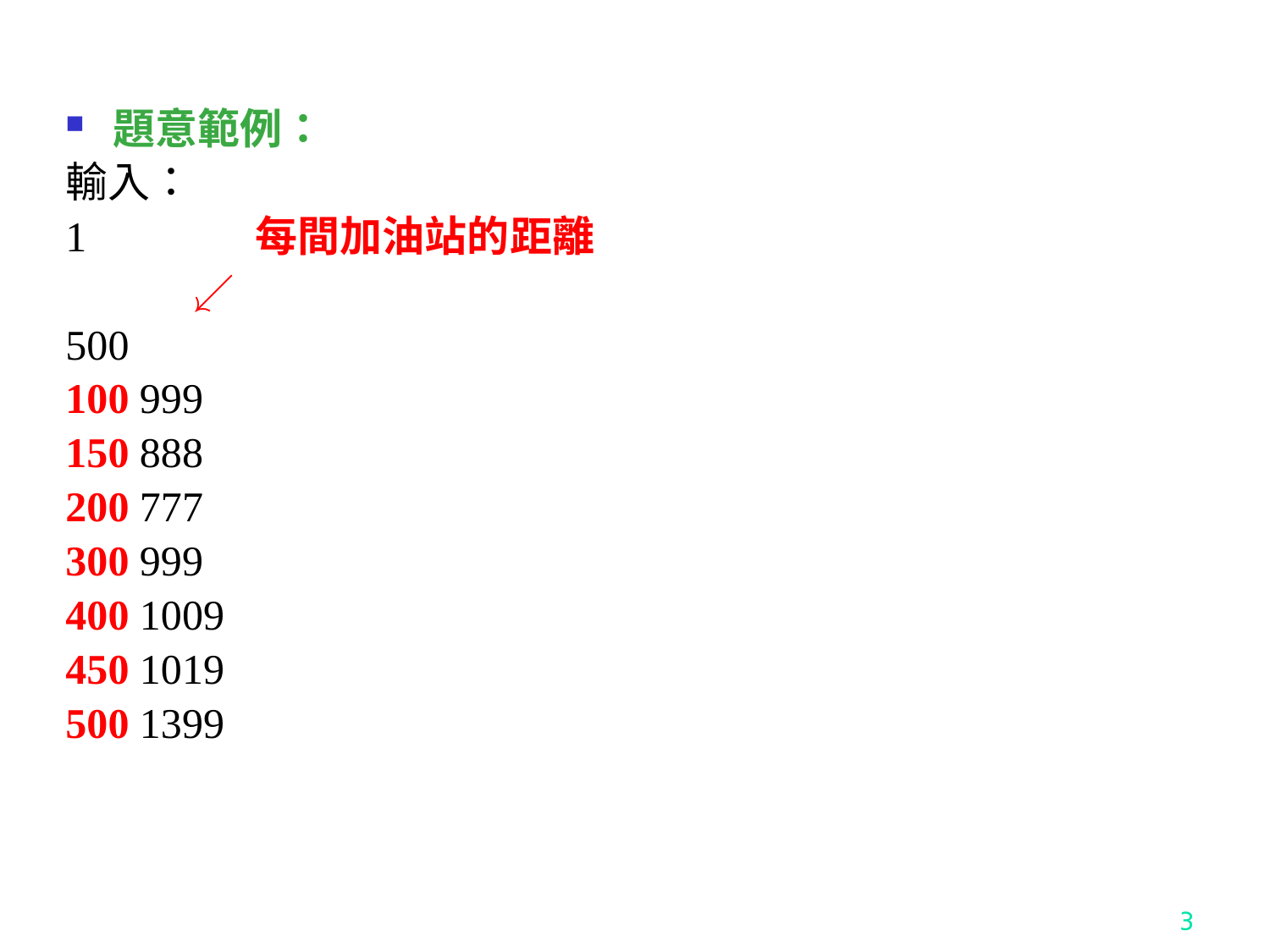

題意範例：
輸入：
1 	     每間加油站的距離
	↙
500
100 999
150 888
200 777
300 999
400 1009
450 1019
500 1399
3